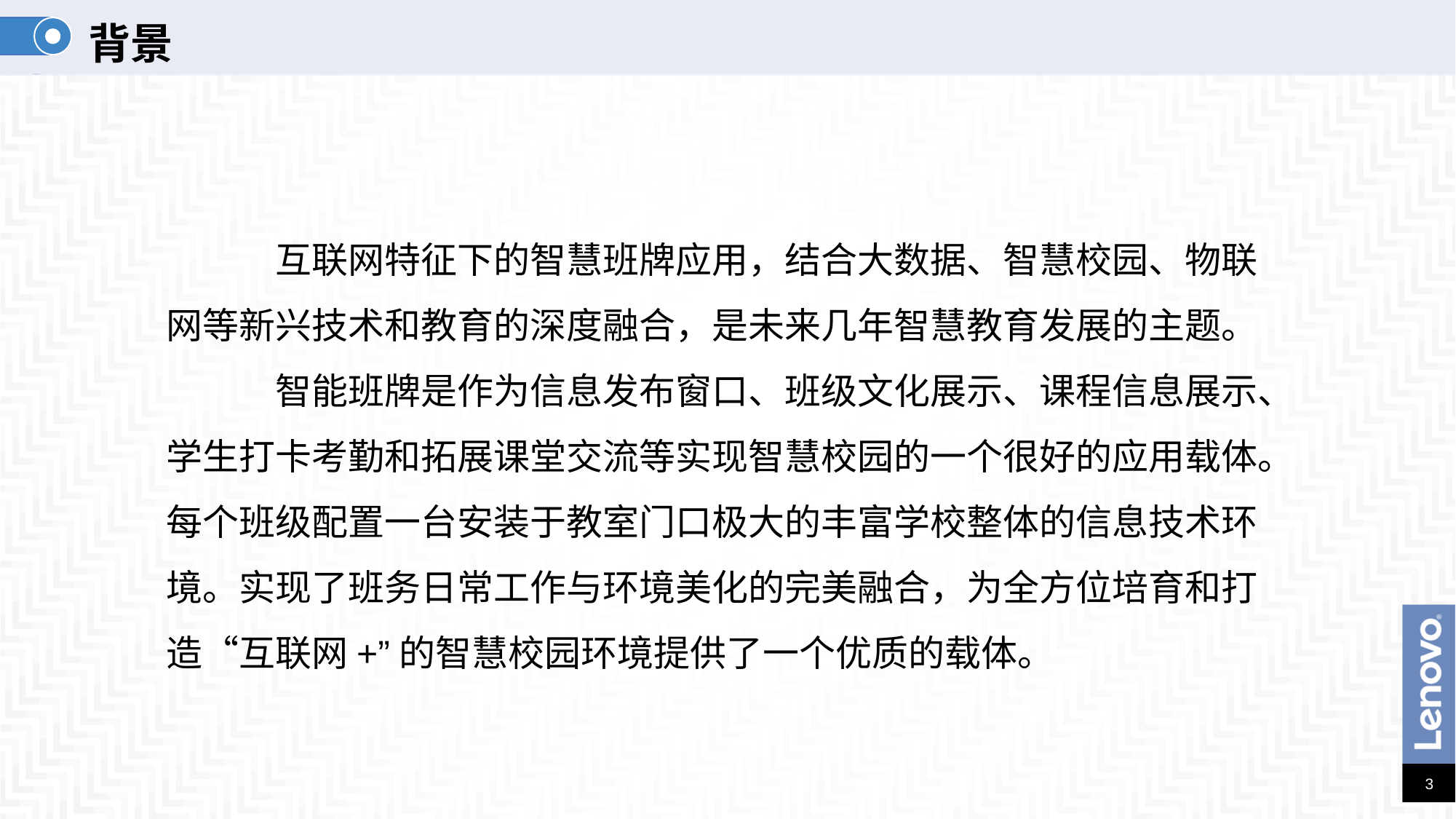

背景
	互联网特征下的智慧班牌应用，结合大数据、智慧校园、物联网等新兴技术和教育的深度融合，是未来几年智慧教育发展的主题。
	智能班牌是作为信息发布窗口、班级文化展示、课程信息展示、学生打卡考勤和拓展课堂交流等实现智慧校园的一个很好的应用载体。每个班级配置一台安装于教室门口极大的丰富学校整体的信息技术环境。实现了班务日常工作与环境美化的完美融合，为全方位培育和打造“互联网+”的智慧校园环境提供了一个优质的载体。